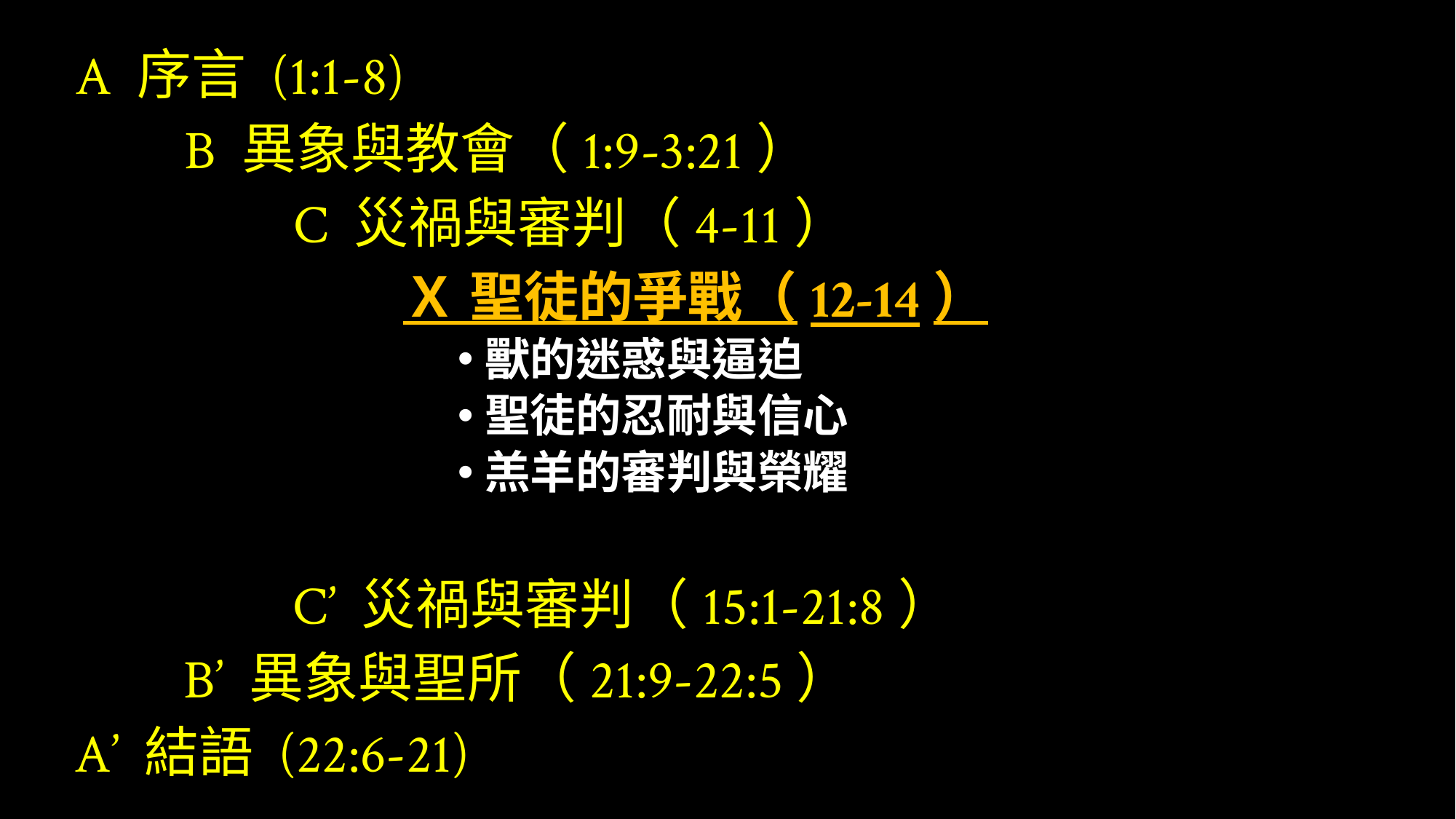

A 序言 (1:1-8)
	B 異象與教會（1:9-3:21）
		C 災禍與審判（4-11）
			Ｘ 聖徒的爭戰（12-14）
獸的迷惑與逼迫
聖徒的忍耐與信心
羔羊的審判與榮耀

		C’ 災禍與審判（15:1-21:8）
	B’ 異象與聖所（21:9-22:5）
A’ 結語 (22:6-21)